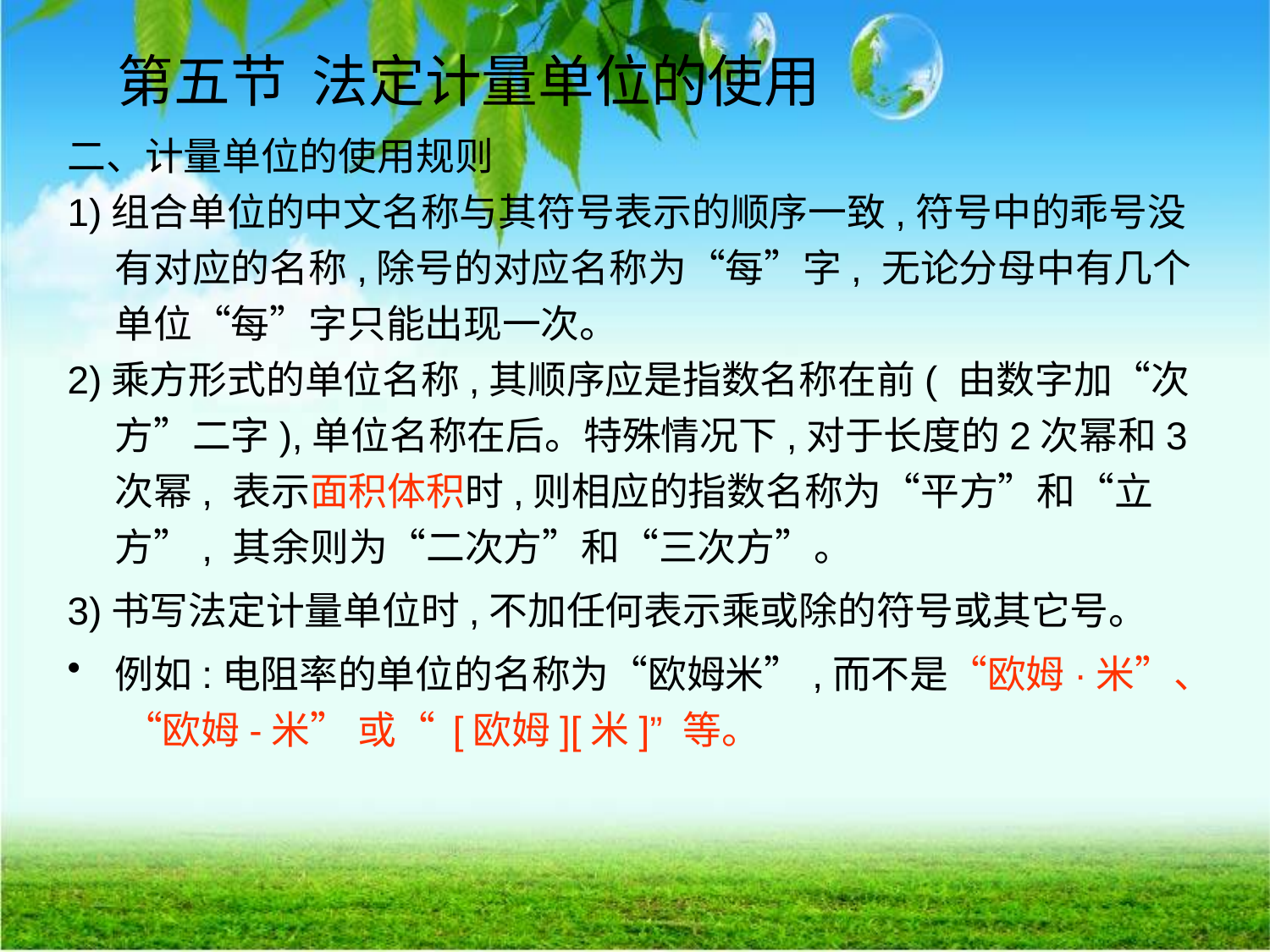

# 第五节  法定计量单位的使用
二、计量单位的使用规则
1)组合单位的中文名称与其符号表示的顺序一致,符号中的乖号没有对应的名称,除号的对应名称为“每”字, 无论分母中有几个单位“每”字只能出现一次。
2)乘方形式的单位名称,其顺序应是指数名称在前( 由数字加“次方”二字),单位名称在后。特殊情况下,对于长度的2次幂和3次幂, 表示面积体积时,则相应的指数名称为“平方”和“立方”, 其余则为“二次方”和“三次方”。
3)书写法定计量单位时,不加任何表示乘或除的符号或其它号。
例如:电阻率的单位的名称为“欧姆米”,而不是“欧姆·米”、 “欧姆-米” 或“ [欧姆][米]” 等。